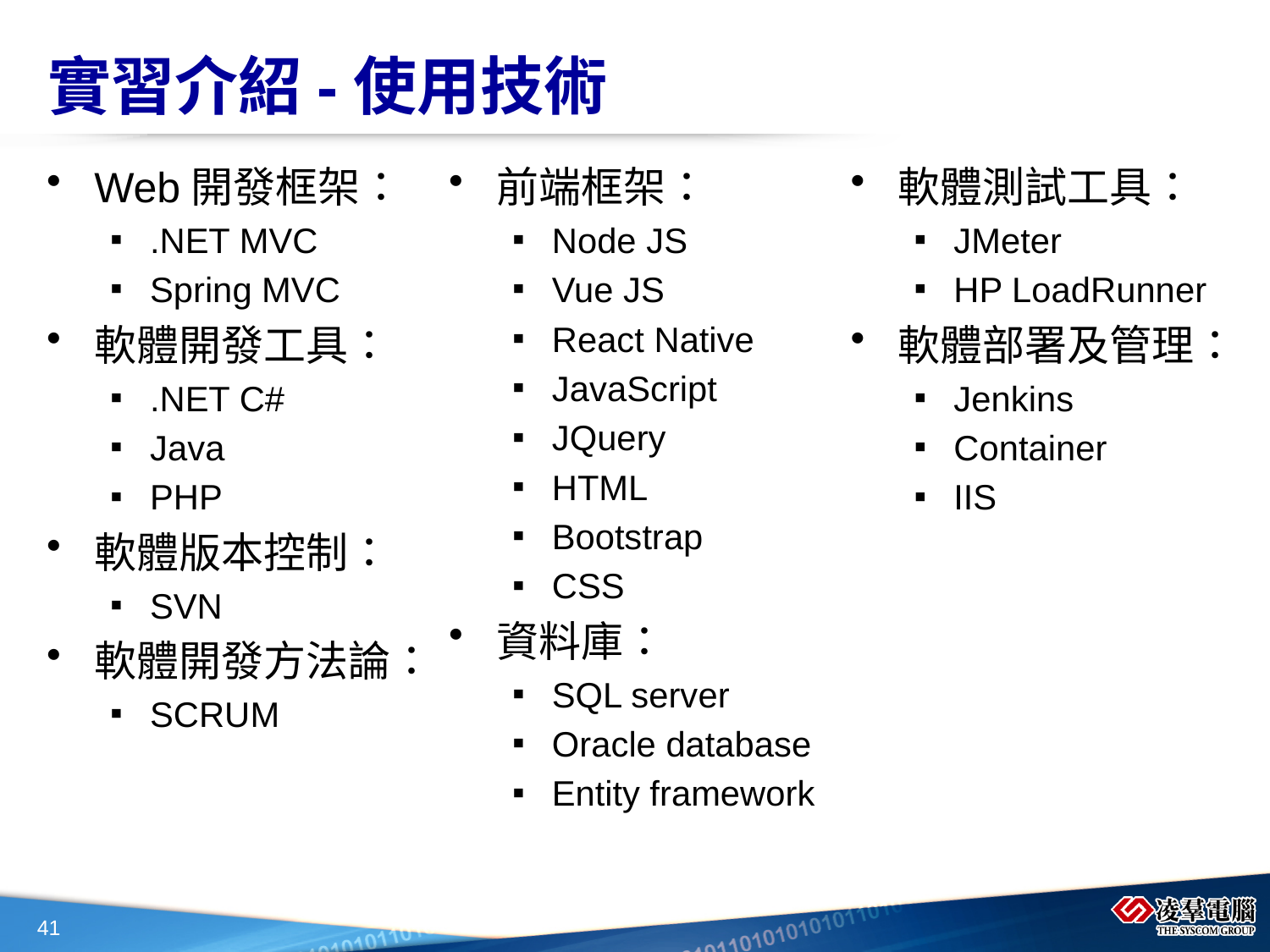

# 實習介紹-使用技術
Web開發框架：
.NET MVC
Spring MVC
軟體開發工具：
.NET C#
Java
PHP
軟體版本控制：
SVN
軟體開發方法論：
SCRUM
前端框架：
Node JS
Vue JS
React Native
JavaScript
JQuery
HTML
Bootstrap
CSS
資料庫：
SQL server
Oracle database
Entity framework
軟體測試工具：
JMeter
HP LoadRunner
軟體部署及管理：
Jenkins
Container
IIS

41